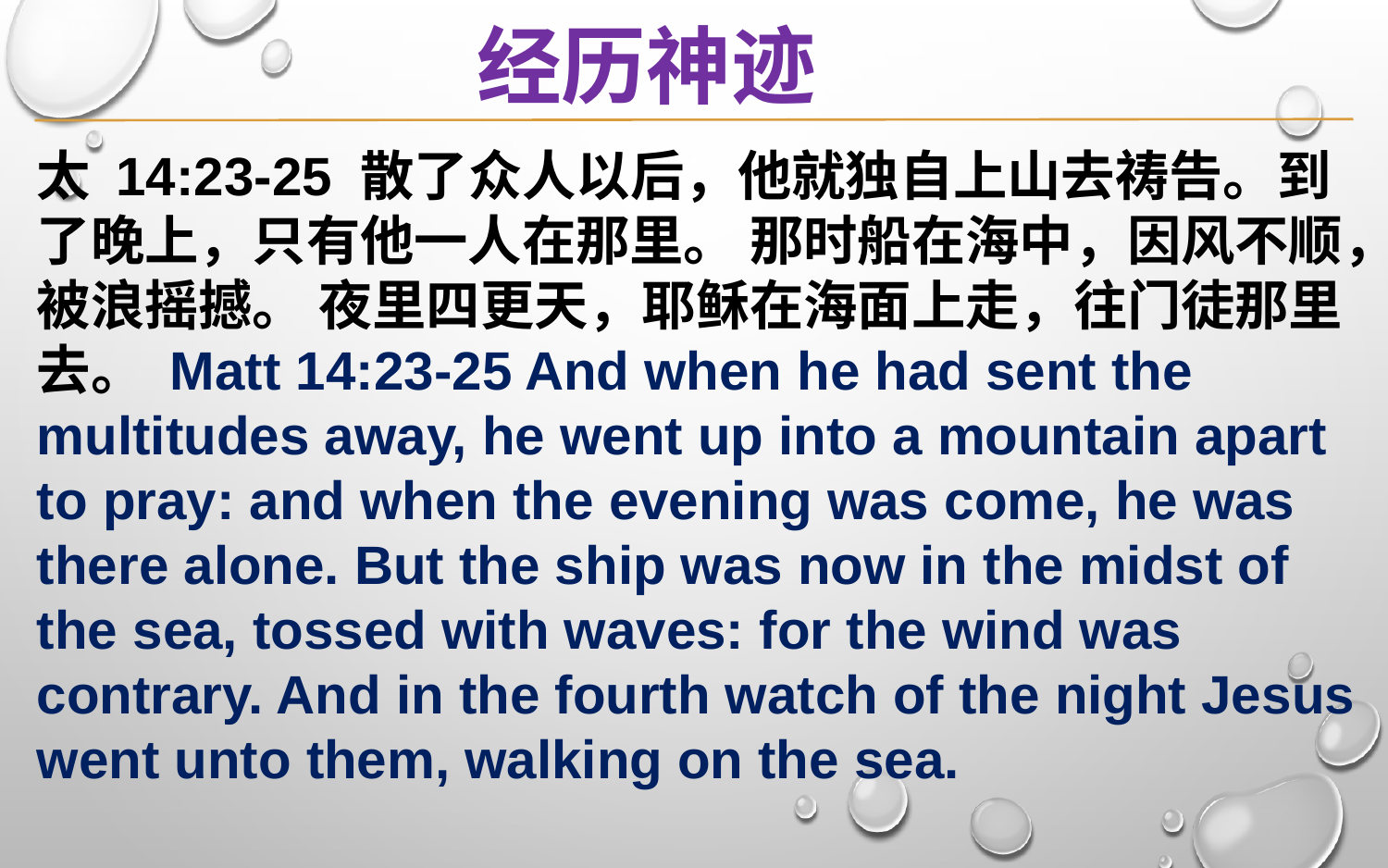

经历神迹
太 14:23-25 散了众人以后，他就独自上山去祷告。到了晚上，只有他一人在那里。 那时船在海中，因风不顺，被浪摇撼。 夜里四更天，耶稣在海面上走，往门徒那里去。 Matt 14:23-25 And when he had sent the multitudes away, he went up into a mountain apart to pray: and when the evening was come, he was there alone. But the ship was now in the midst of the sea, tossed with waves: for the wind was contrary. And in the fourth watch of the night Jesus went unto them, walking on the sea.